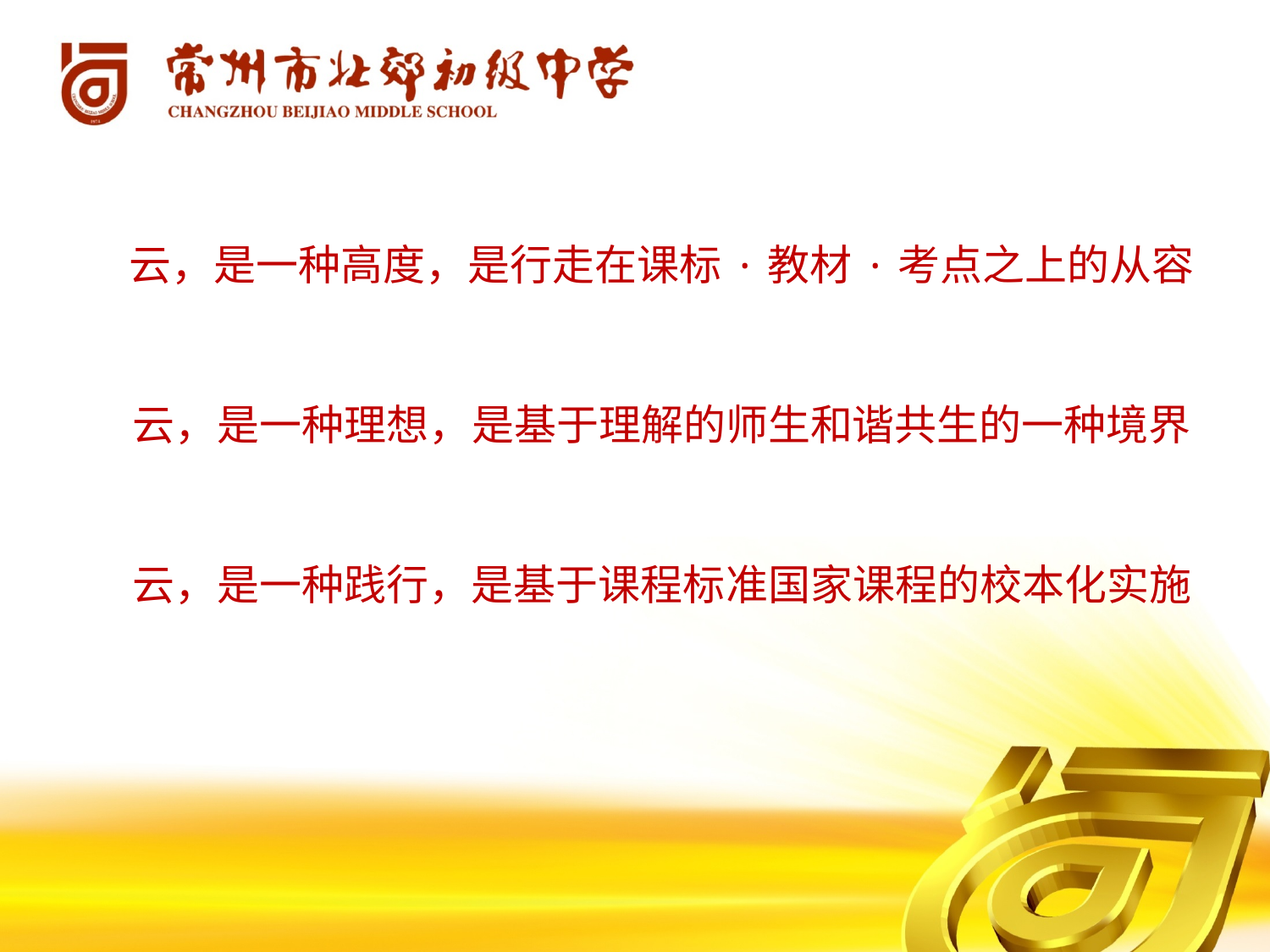

云，是一种高度，是行走在课标·教材·考点之上的从容
云，是一种理想，是基于理解的师生和谐共生的一种境界
云，是一种践行，是基于课程标准国家课程的校本化实施